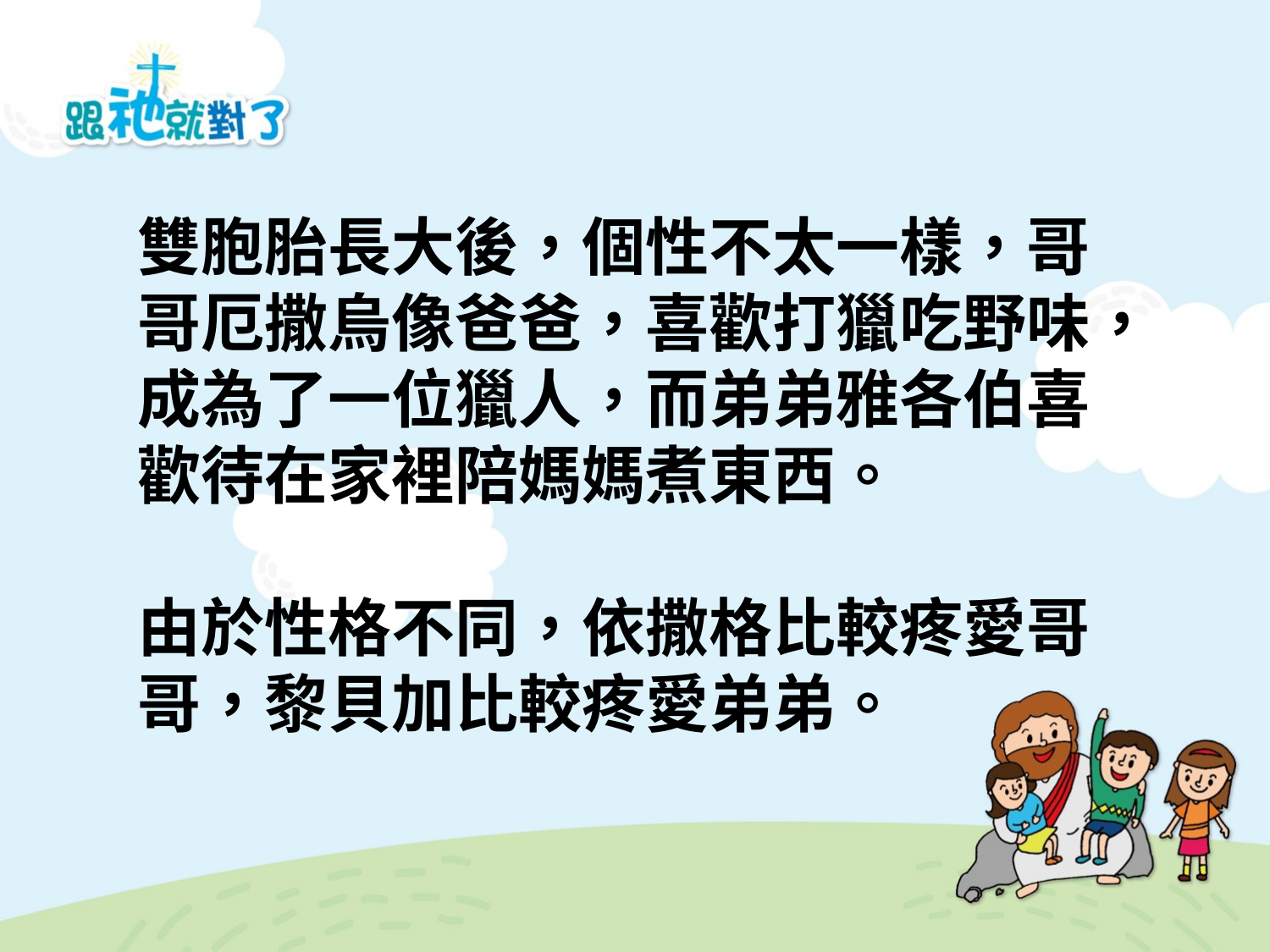

雙胞胎長大後，個性不太一樣，哥哥厄撒烏像爸爸，喜歡打獵吃野味，成為了一位獵人，而弟弟雅各伯喜歡待在家裡陪媽媽煮東西。

由於性格不同，依撒格比較疼愛哥哥，黎貝加比較疼愛弟弟。